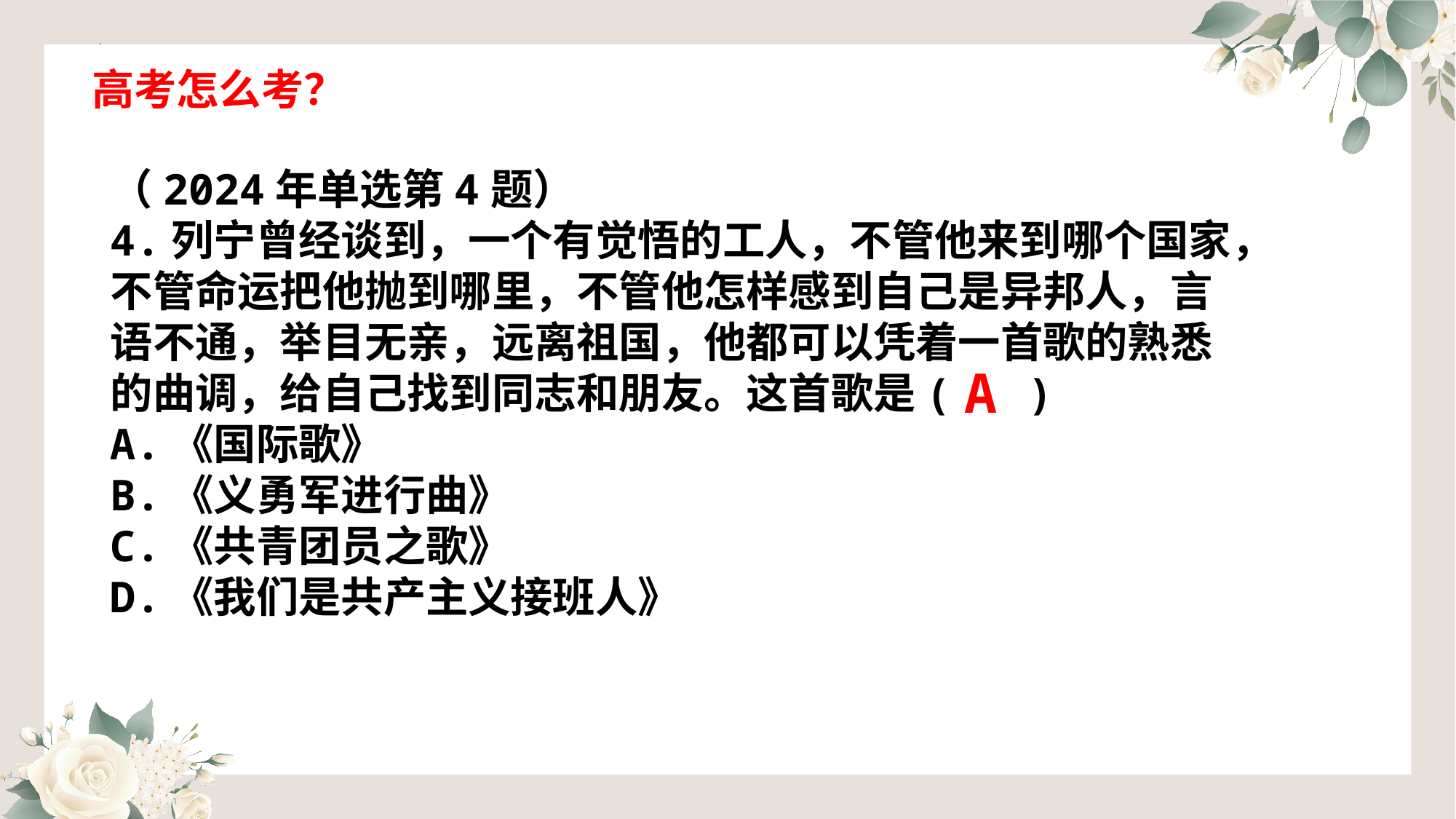

高考怎么考？
（2024年单选第4题）
4.列宁曾经谈到，一个有觉悟的工人，不管他来到哪个国家，不管命运把他抛到哪里，不管他怎样感到自己是异邦人，言语不通，举目无亲，远离祖国，他都可以凭着一首歌的熟悉的曲调，给自己找到同志和朋友。这首歌是(   )
A.《国际歌》
B.《义勇军进行曲》
C.《共青团员之歌》
D.《我们是共产主义接班人》
A